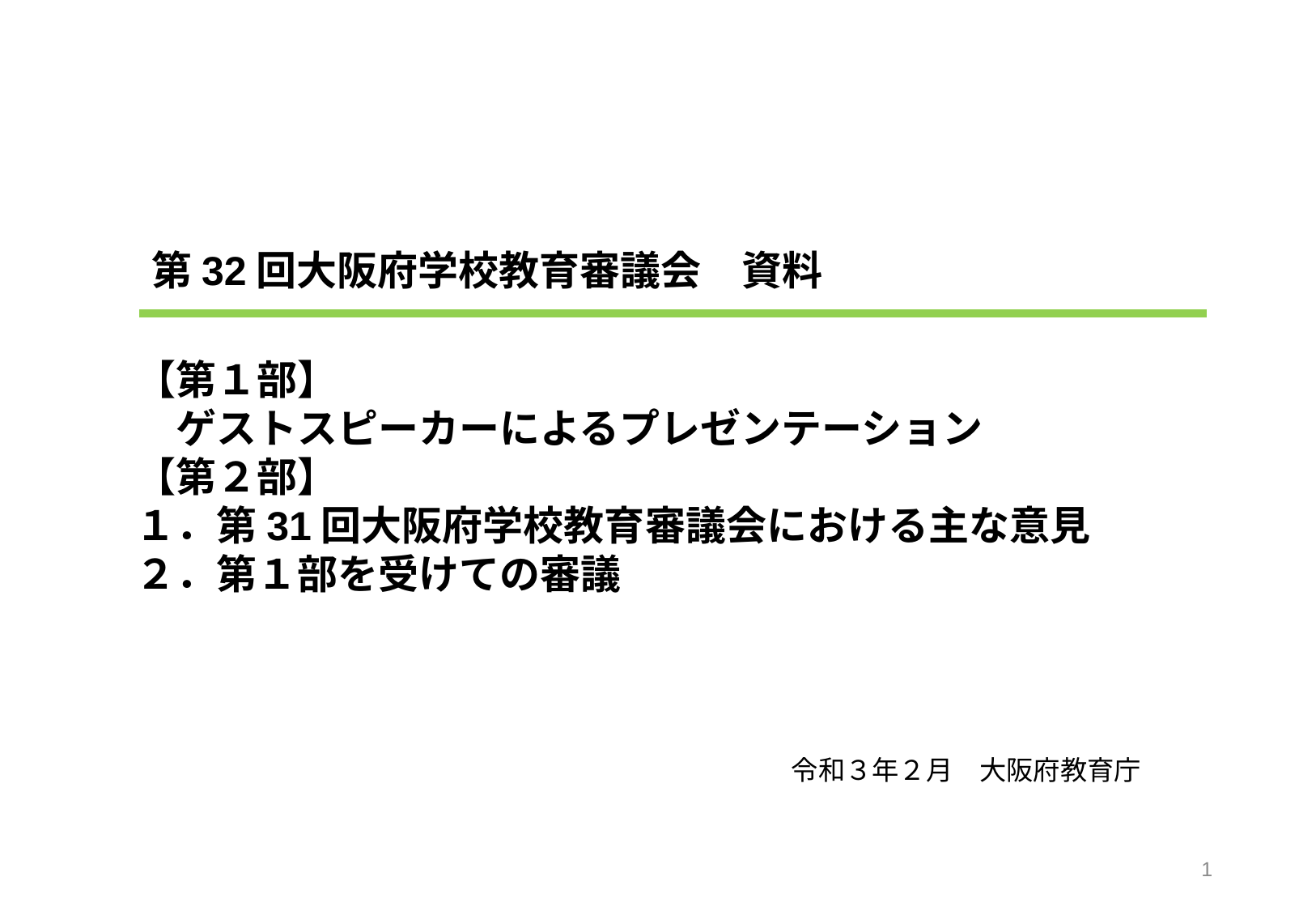

第32回大阪府学校教育審議会　資料
【第１部】
　ゲストスピーカーによるプレゼンテーション
【第２部】
１．第31回大阪府学校教育審議会における主な意見
２．第１部を受けての審議
令和３年２月　大阪府教育庁
1